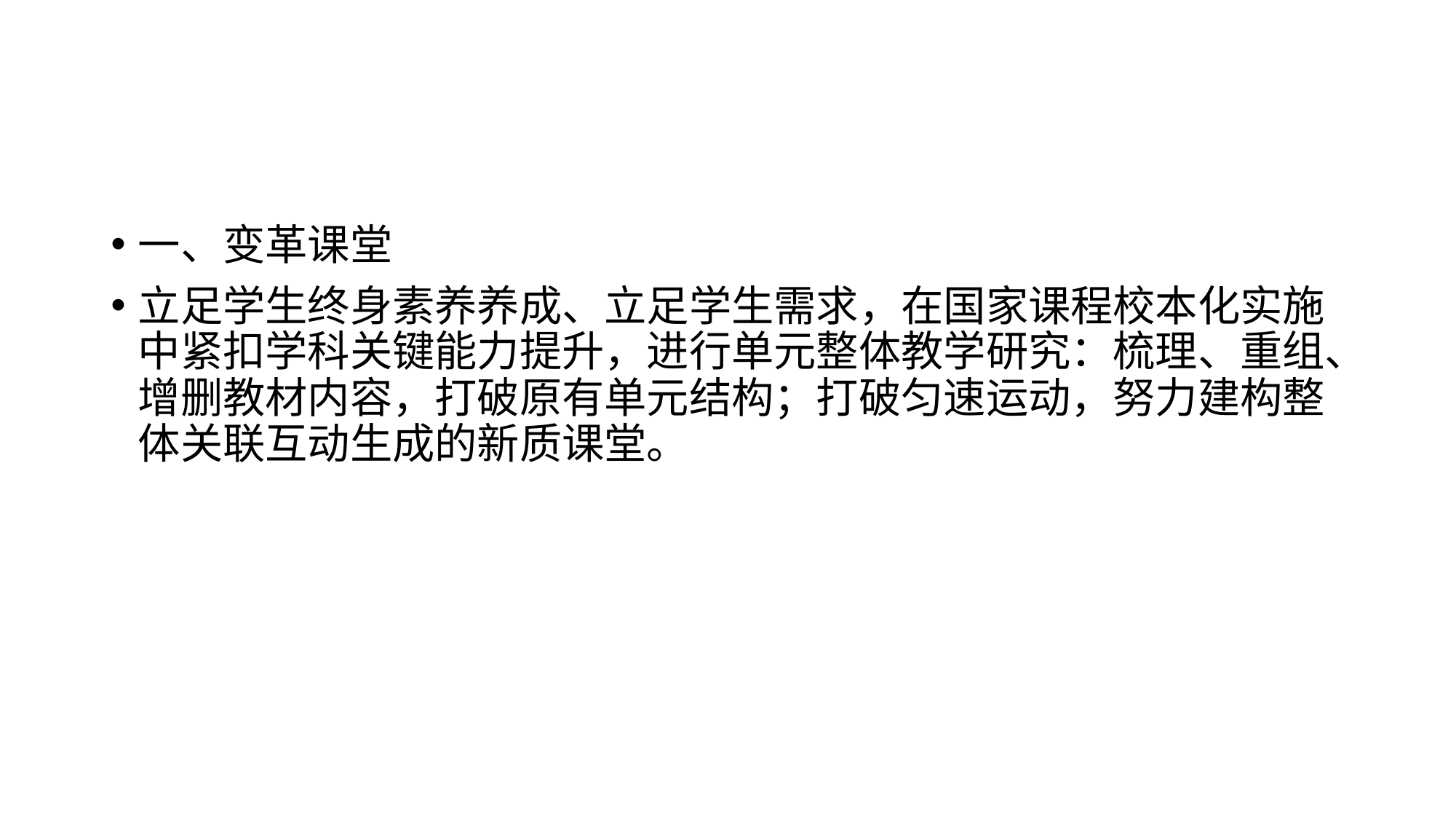

一、变革课堂
立足学生终身素养养成、立足学生需求，在国家课程校本化实施中紧扣学科关键能力提升，进行单元整体教学研究：梳理、重组、增删教材内容，打破原有单元结构；打破匀速运动，努力建构整体关联互动生成的新质课堂。